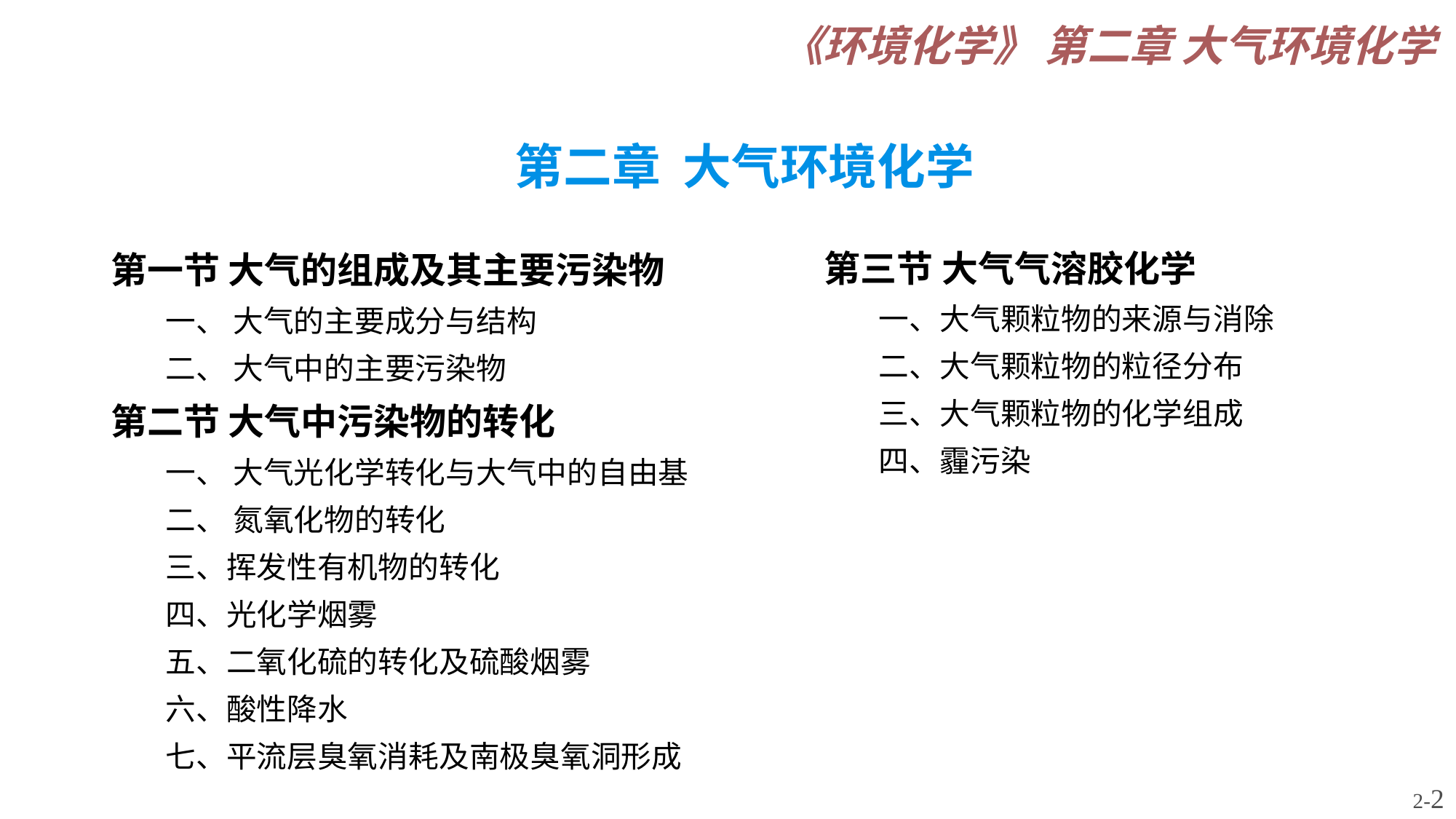

第二章  大气环境化学
第三节 大气气溶胶化学
一、大气颗粒物的来源与消除
二、大气颗粒物的粒径分布
三、大气颗粒物的化学组成
四、霾污染

第一节 大气的组成及其主要污染物
一、 大气的主要成分与结构
二、 大气中的主要污染物
第二节 大气中污染物的转化
一、 大气光化学转化与大气中的自由基
二、 氮氧化物的转化
三、挥发性有机物的转化
四、光化学烟雾
五、二氧化硫的转化及硫酸烟雾
六、酸性降水
七、平流层臭氧消耗及南极臭氧洞形成
2-2